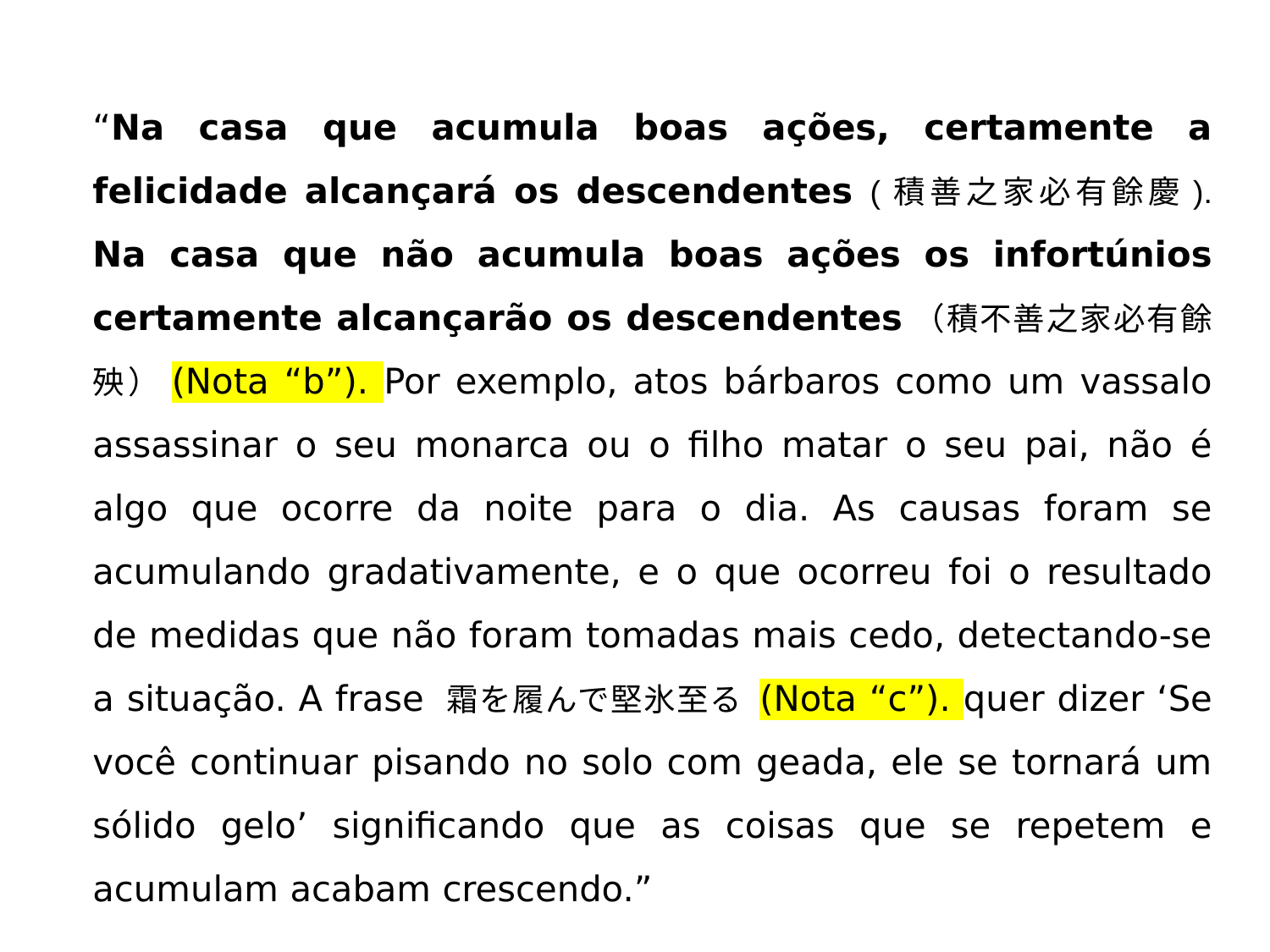

“Na casa que acumula boas ações, certamente a felicidade alcançará os descendentes (積善之家必有餘慶). Na casa que não acumula boas ações os infortúnios certamente alcançarão os descendentes（積不善之家必有餘殃）(Nota “b”). Por exemplo, atos bárbaros como um vassalo assassinar o seu monarca ou o filho matar o seu pai, não é algo que ocorre da noite para o dia. As causas foram se acumulando gradativamente, e o que ocorreu foi o resultado de medidas que não foram tomadas mais cedo, detectando-se a situação. A frase 霜を履んで堅氷至る (Nota “c”). quer dizer ‘Se você continuar pisando no solo com geada, ele se tornará um sólido gelo’ significando que as coisas que se repetem e acumulam acabam crescendo.”